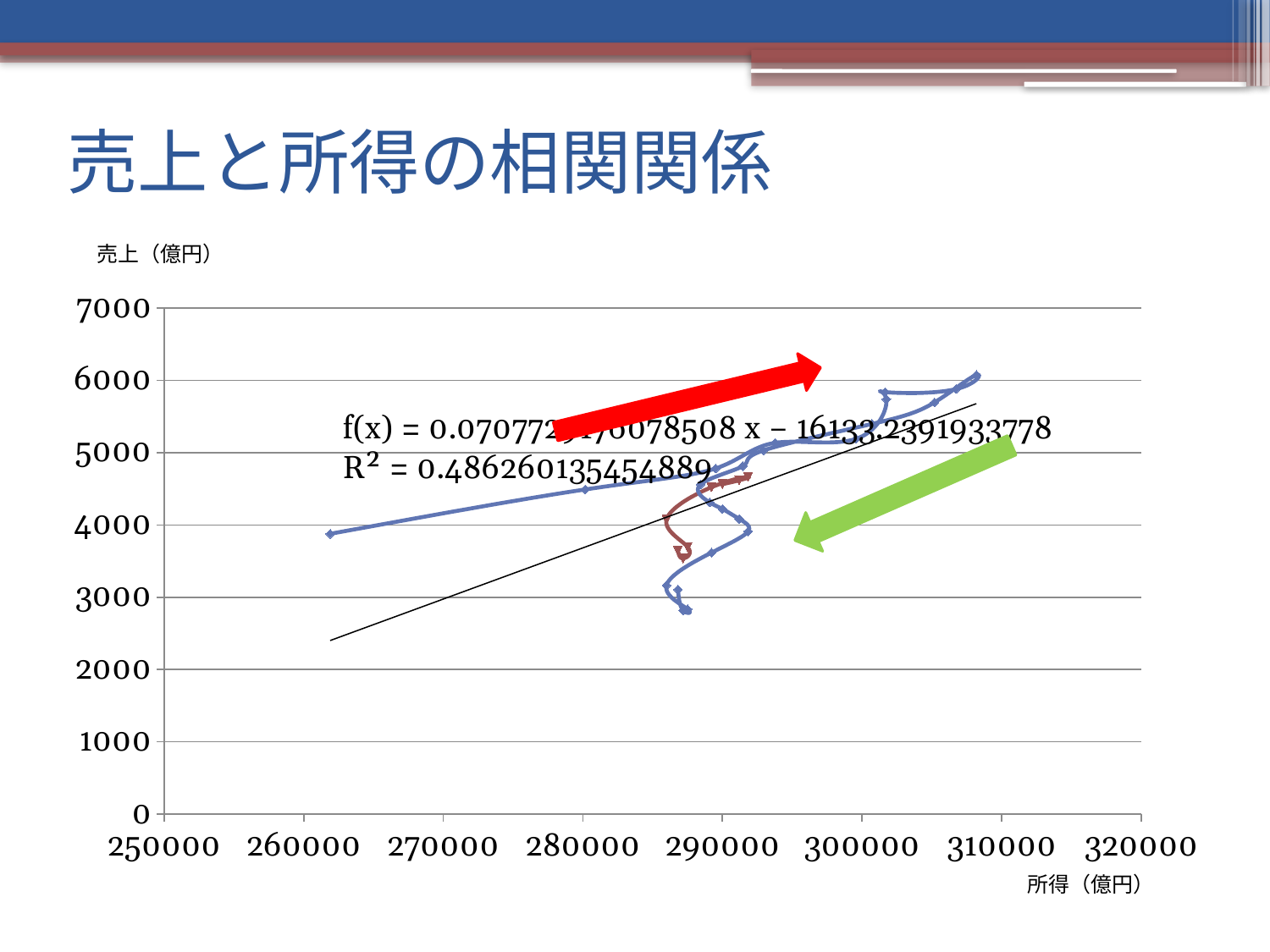

# 売上と所得の相関関係
売上（億円）

### Chart

| Category | 売上 | 列1 |
|---|---|---|

所得（億円）